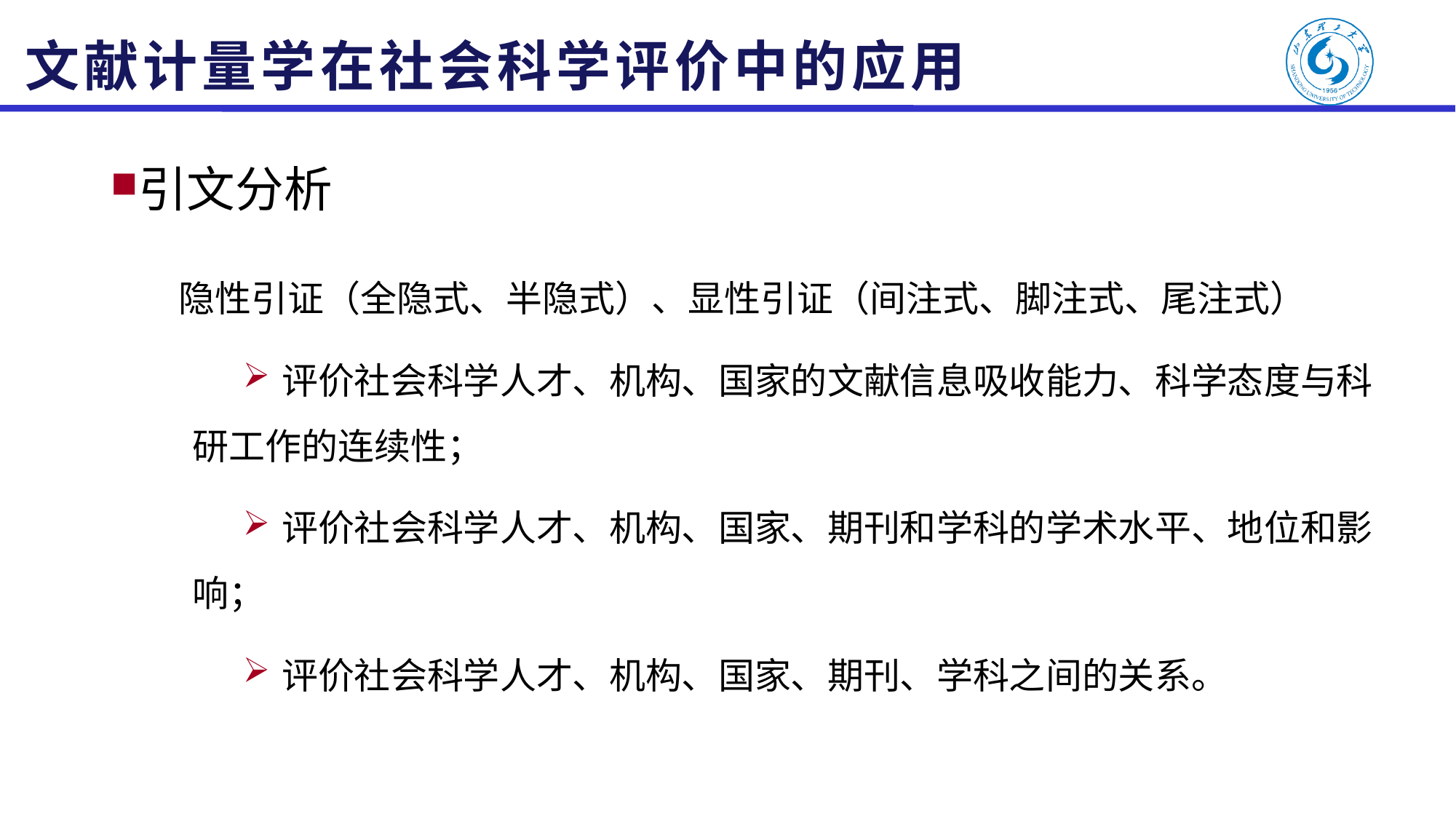

# 文献计量学在社会科学评价中的应用
引文分析
隐性引证（全隐式、半隐式）、显性引证（间注式、脚注式、尾注式）
评价社会科学人才、机构、国家的文献信息吸收能力、科学态度与科研工作的连续性；
评价社会科学人才、机构、国家、期刊和学科的学术水平、地位和影响；
评价社会科学人才、机构、国家、期刊、学科之间的关系。